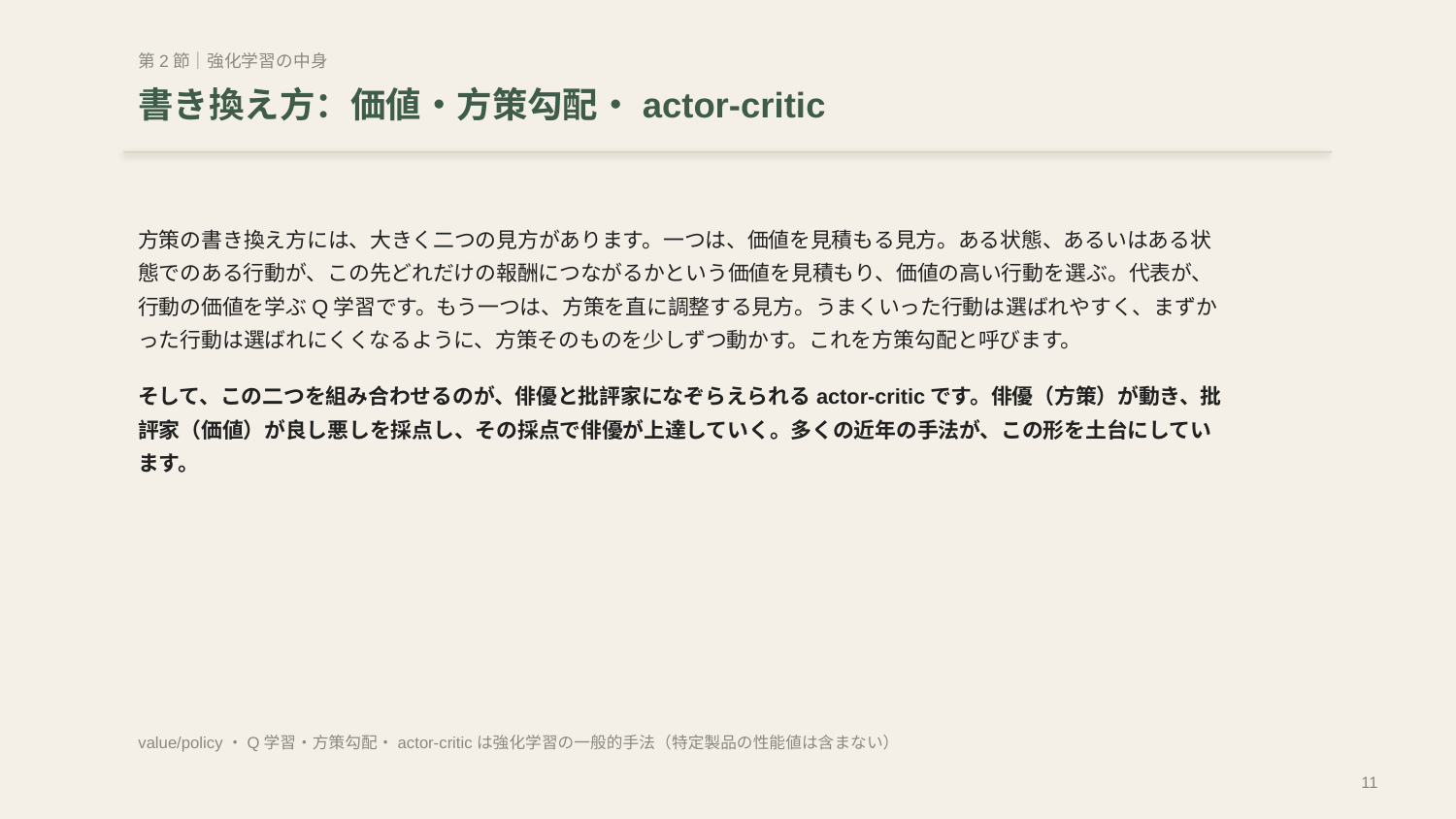

第2節｜強化学習の中身
書き換え方：価値・方策勾配・actor-critic

方策の書き換え方には、大きく二つの見方があります。一つは、価値を見積もる見方。ある状態、あるいはある状態でのある行動が、この先どれだけの報酬につながるかという価値を見積もり、価値の高い行動を選ぶ。代表が、行動の価値を学ぶQ学習です。もう一つは、方策を直に調整する見方。うまくいった行動は選ばれやすく、まずかった行動は選ばれにくくなるように、方策そのものを少しずつ動かす。これを方策勾配と呼びます。
そして、この二つを組み合わせるのが、俳優と批評家になぞらえられるactor-criticです。俳優（方策）が動き、批評家（価値）が良し悪しを採点し、その採点で俳優が上達していく。多くの近年の手法が、この形を土台にしています。
value/policy・Q学習・方策勾配・actor-criticは強化学習の一般的手法（特定製品の性能値は含まない）
11